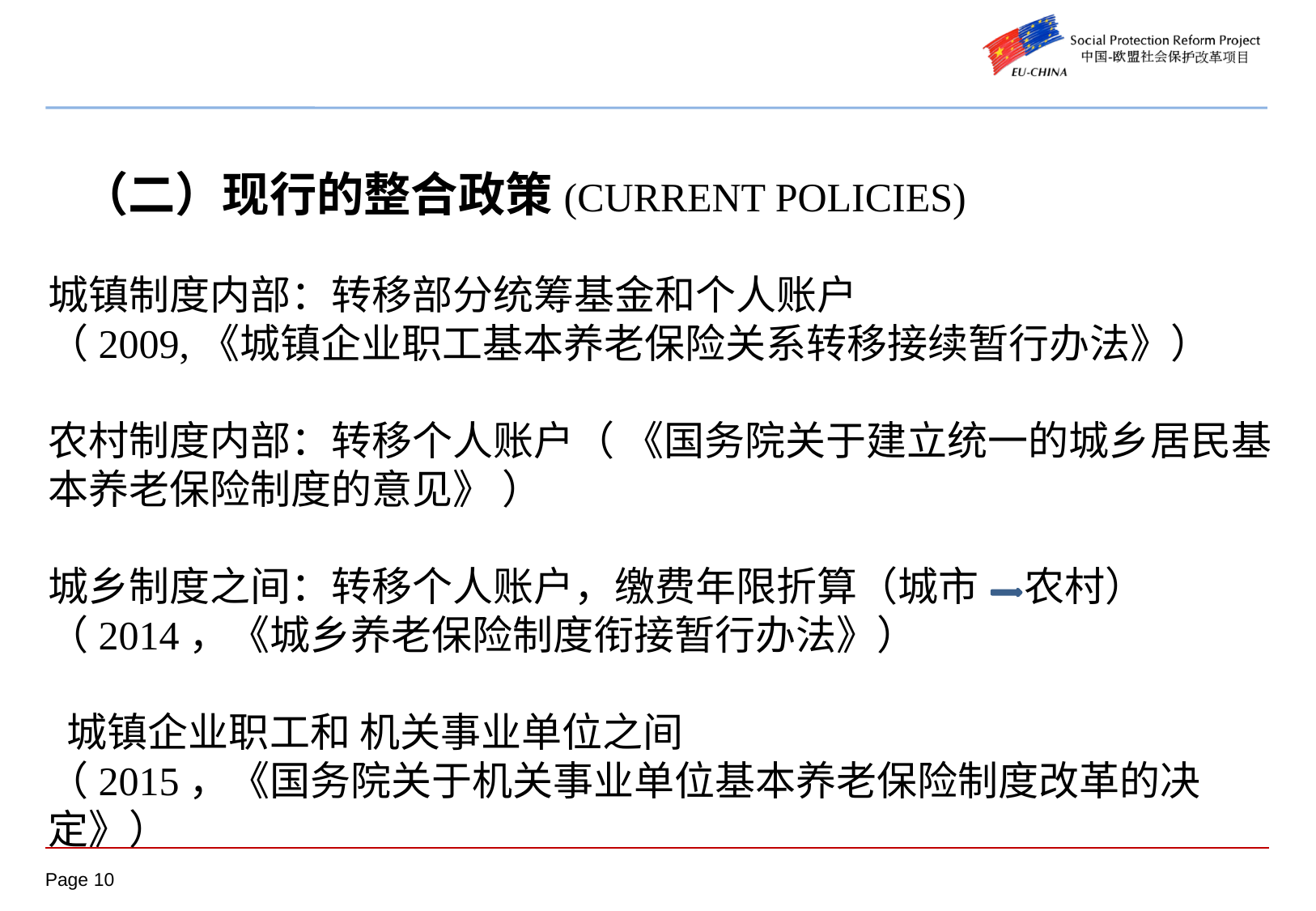

（二）现行的整合政策(CURRENT POLICIES)

城镇制度内部：转移部分统筹基金和个人账户
（2009,《城镇企业职工基本养老保险关系转移接续暂行办法》）

农村制度内部：转移个人账户（ 《国务院关于建立统一的城乡居民基本养老保险制度的意见》 ）

城乡制度之间：转移个人账户，缴费年限折算（城市     农村）
（2014，《城乡养老保险制度衔接暂行办法》）

 城镇企业职工和 机关事业单位之间
（2015，《国务院关于机关事业单位基本养老保险制度改革的决定》）